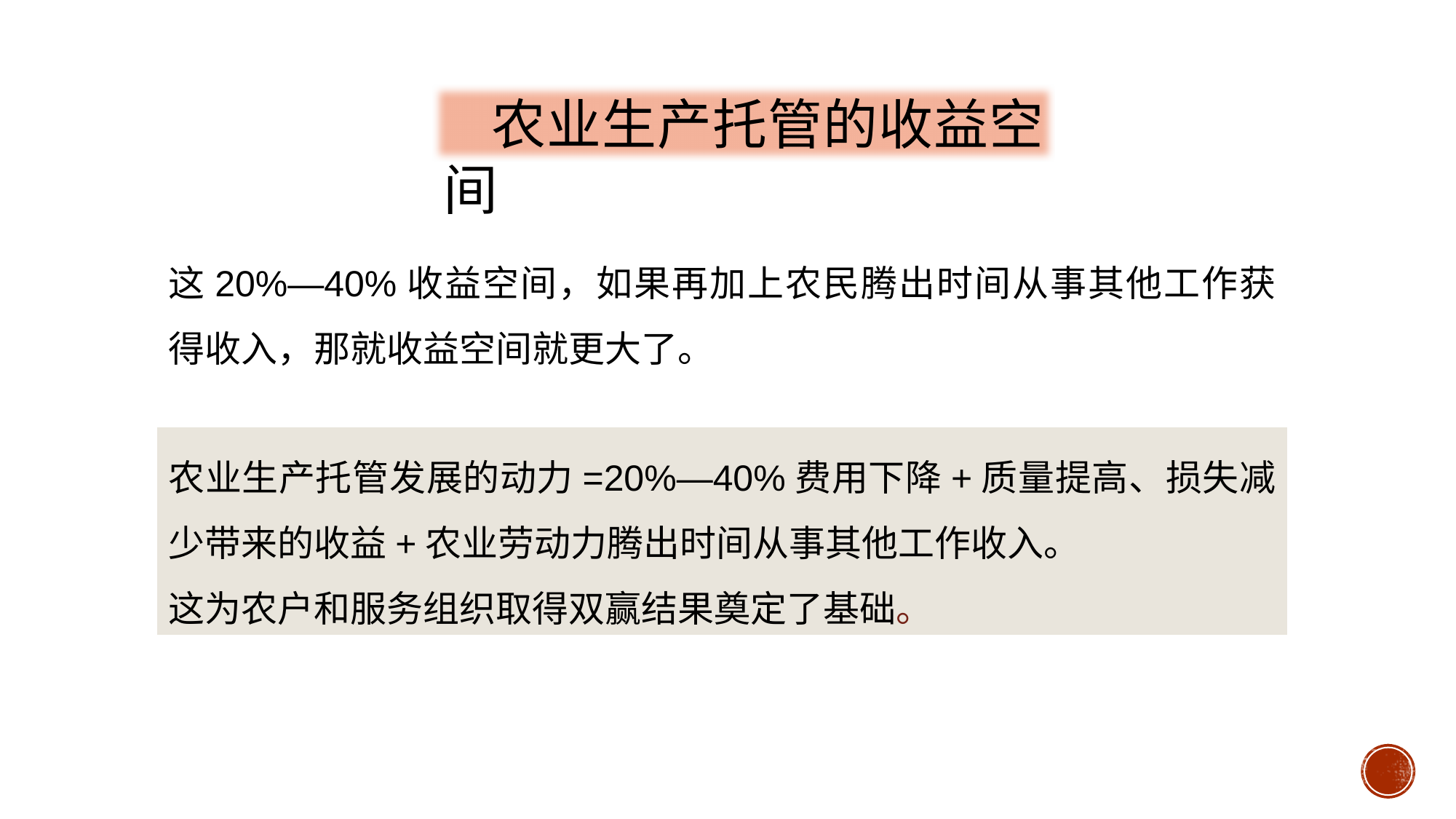

农业生产托管的收益空间
这20%—40%收益空间，如果再加上农民腾出时间从事其他工作获得收入，那就收益空间就更大了。
农业生产托管发展的动力=20%—40%费用下降+质量提高、损失减少带来的收益+农业劳动力腾出时间从事其他工作收入。
这为农户和服务组织取得双赢结果奠定了基础。